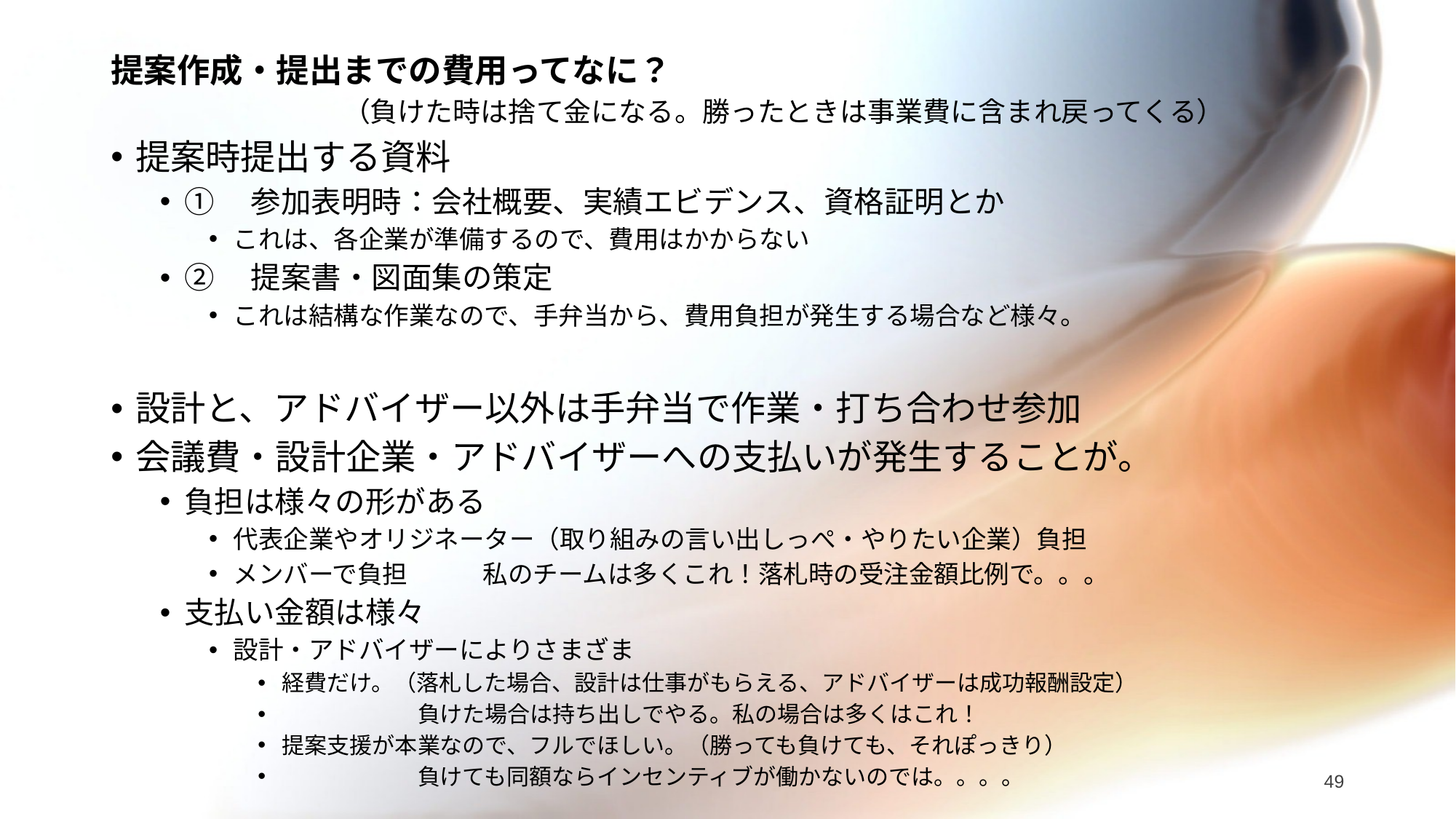

# 提案作成・提出までの費用ってなに？ 　　　　　　　（負けた時は捨て金になる。勝ったときは事業費に含まれ戻ってくる）
提案時提出する資料
①　参加表明時：会社概要、実績エビデンス、資格証明とか
これは、各企業が準備するので、費用はかからない
②　提案書・図面集の策定
これは結構な作業なので、手弁当から、費用負担が発生する場合など様々。

設計と、アドバイザー以外は手弁当で作業・打ち合わせ参加
会議費・設計企業・アドバイザーへの支払いが発生することが。
負担は様々の形がある
代表企業やオリジネーター（取り組みの言い出しっぺ・やりたい企業）負担
メンバーで負担　　　私のチームは多くこれ！落札時の受注金額比例で。。。
支払い金額は様々
設計・アドバイザーによりさまざま
経費だけ。（落札した場合、設計は仕事がもらえる、アドバイザーは成功報酬設定）
　　　　　　負けた場合は持ち出しでやる。私の場合は多くはこれ！
提案支援が本業なので、フルでほしい。（勝っても負けても、それぽっきり）
　　　　　　負けても同額ならインセンティブが働かないのでは。。。。
49